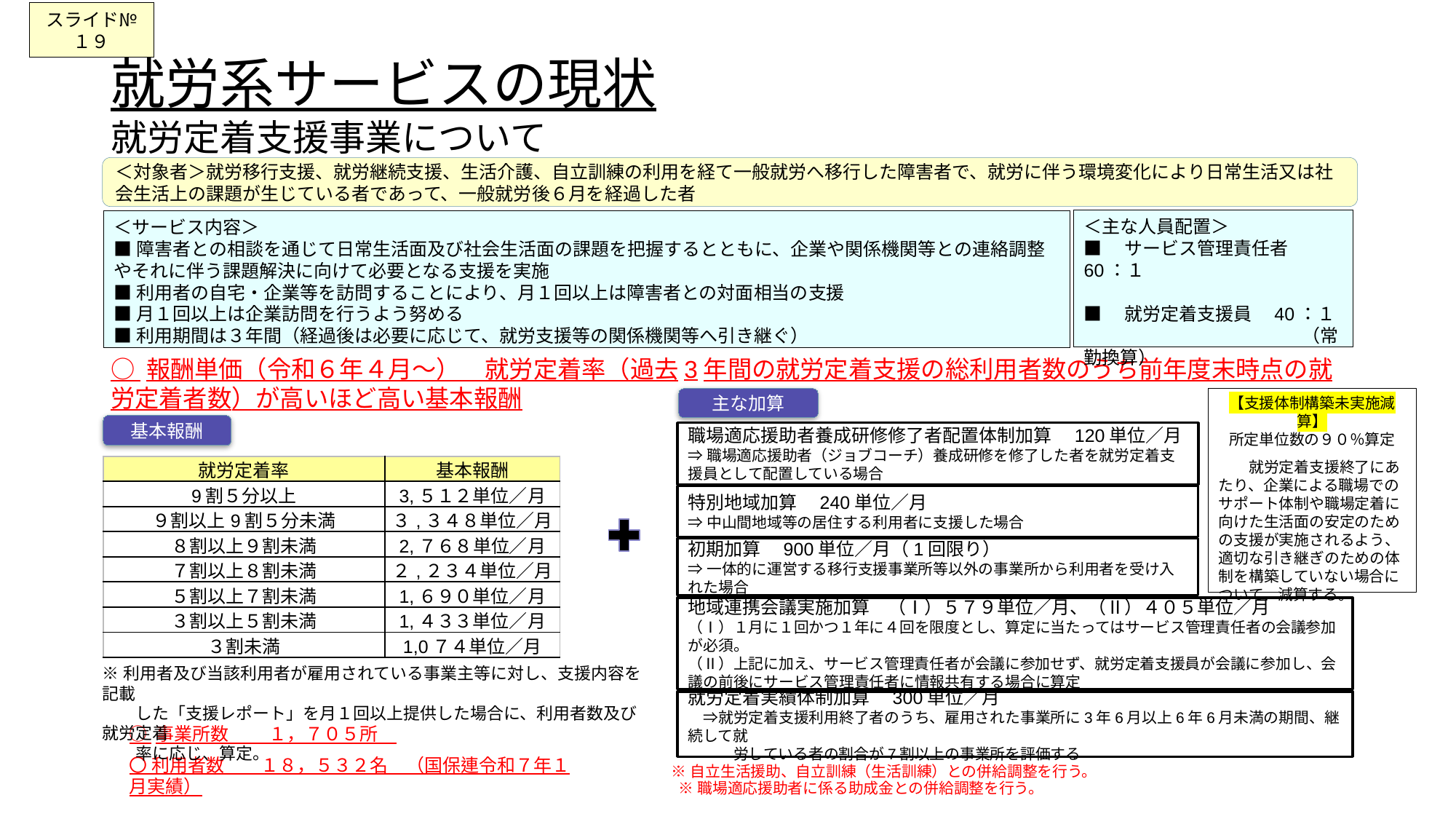

スライド№１９
# 就労系サービスの現状 就労定着支援事業について
＜対象者＞就労移行支援、就労継続支援、生活介護、自立訓練の利用を経て一般就労へ移行した障害者で、就労に伴う環境変化により日常生活又は社会生活上の課題が生じている者であって、一般就労後６月を経過した者
＜主な人員配置＞
■　サービス管理責任者　60：１

■　就労定着支援員　40：１
　　　　　　　　　　　　（常勤換算）
＜サービス内容＞
■障害者との相談を通じて日常生活面及び社会生活面の課題を把握するとともに、企業や関係機関等との連絡調整やそれに伴う課題解決に向けて必要となる支援を実施
■利用者の自宅・企業等を訪問することにより、月１回以上は障害者との対面相当の支援
■月１回以上は企業訪問を行うよう努める
■利用期間は３年間（経過後は必要に応じて、就労支援等の関係機関等へ引き継ぐ）

○ 報酬単価（令和６年４月～）　就労定着率（過去3年間の就労定着支援の総利用者数のうち前年度末時点の就労定着者数）が高いほど高い基本報酬
主な加算
【支援体制構築未実施減算】
所定単位数の９０％算定

　　就労定着支援終了にあたり、企業による職場でのサポート体制や職場定着に向けた生活面の安定のための支援が実施されるよう、適切な引き継ぎのための体制を構築していない場合について、減算する。

基本報酬
職場適応援助者養成研修修了者配置体制加算　120単位／月
⇒職場適応援助者（ジョブコーチ）養成研修を修了した者を就労定着支援員として配置している場合
| 就労定着率 | 基本報酬 |
| --- | --- |
| 9割５分以上 | 3,５１２単位／月 |
| ９割以上9割５分未満 | ３,３４８単位／月 |
| ８割以上９割未満 | 2,７６８単位／月 |
| ７割以上８割未満 | ２,２３４単位／月 |
| ５割以上７割未満 | 1,６９０単位／月 |
| ３割以上５割未満 | 1,４３３単位／月 |
| ３割未満 | 1,0７４単位／月 |
特別地域加算　240単位／月
⇒中山間地域等の居住する利用者に支援した場合

初期加算　900単位／月（1回限り）
⇒一体的に運営する移行支援事業所等以外の事業所から利用者を受け入れた場合
地域連携会議実施加算　（Ⅰ）５７９単位／月、（Ⅱ）４０５単位／月
（Ⅰ）１月に１回かつ１年に４回を限度とし、算定に当たってはサービス管理責任者の会議参加が必須。
（Ⅱ）上記に加え、サービス管理責任者が会議に参加せず、就労定着支援員が会議に参加し、会議の前後にサービス管理責任者に情報共有する場合に算定
※利用者及び当該利用者が雇用されている事業主等に対し、支援内容を記載
　　した「支援レポート」を月１回以上提供した場合に、利用者数及び就労定着
　　率に応じ、算定。
就労定着実績体制加算　300単位／月
　⇒就労定着支援利用終了者のうち、雇用された事業所に3年6月以上6年6月未満の期間、継続して就
　　　労している者の割合が7割以上の事業所を評価する
○ 事業所数　　 １，７０５所
〇 利用者数　　１８，５３２名　（国保連令和７年１月実績）
※自立生活援助、自立訓練（生活訓練）との併給調整を行う。
※職場適応援助者に係る助成金との併給調整を行う。